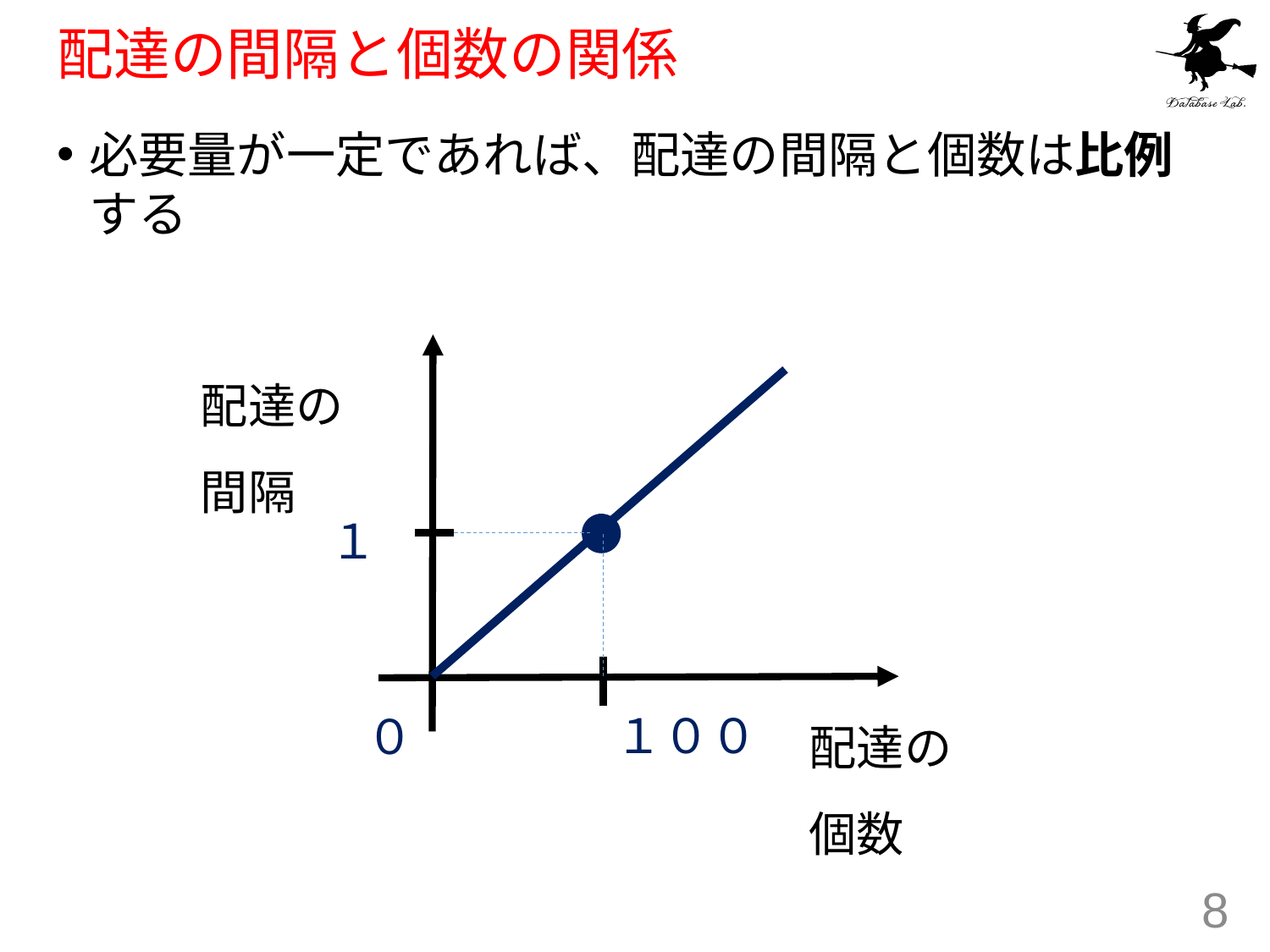

# 配達の間隔と個数の関係
必要量が一定であれば、配達の間隔と個数は比例する
配達の
間隔
１

１００
０
配達の
個数

8